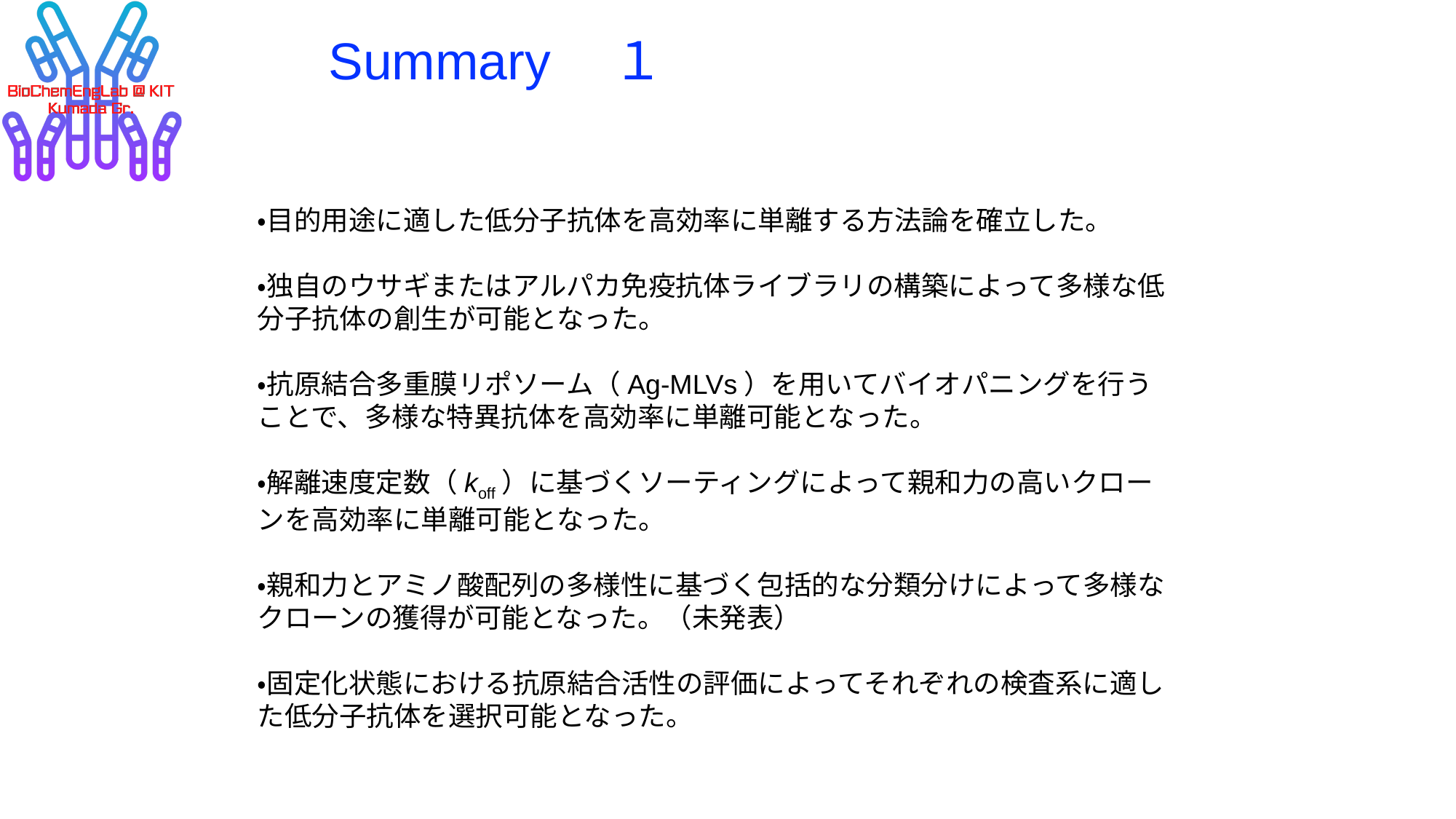

# Summary　１
・目的用途に適した低分子抗体を高効率に単離する方法論を確立した。

・独自のウサギまたはアルパカ免疫抗体ライブラリの構築によって多様な低分子抗体の創生が可能となった。

・抗原結合多重膜リポソーム（Ag-MLVs）を用いてバイオパニングを行うことで、多様な特異抗体を高効率に単離可能となった。

・解離速度定数（koff）に基づくソーティングによって親和力の高いクローンを高効率に単離可能となった。

・親和力とアミノ酸配列の多様性に基づく包括的な分類分けによって多様なクローンの獲得が可能となった。（未発表）

・固定化状態における抗原結合活性の評価によってそれぞれの検査系に適した低分子抗体を選択可能となった。